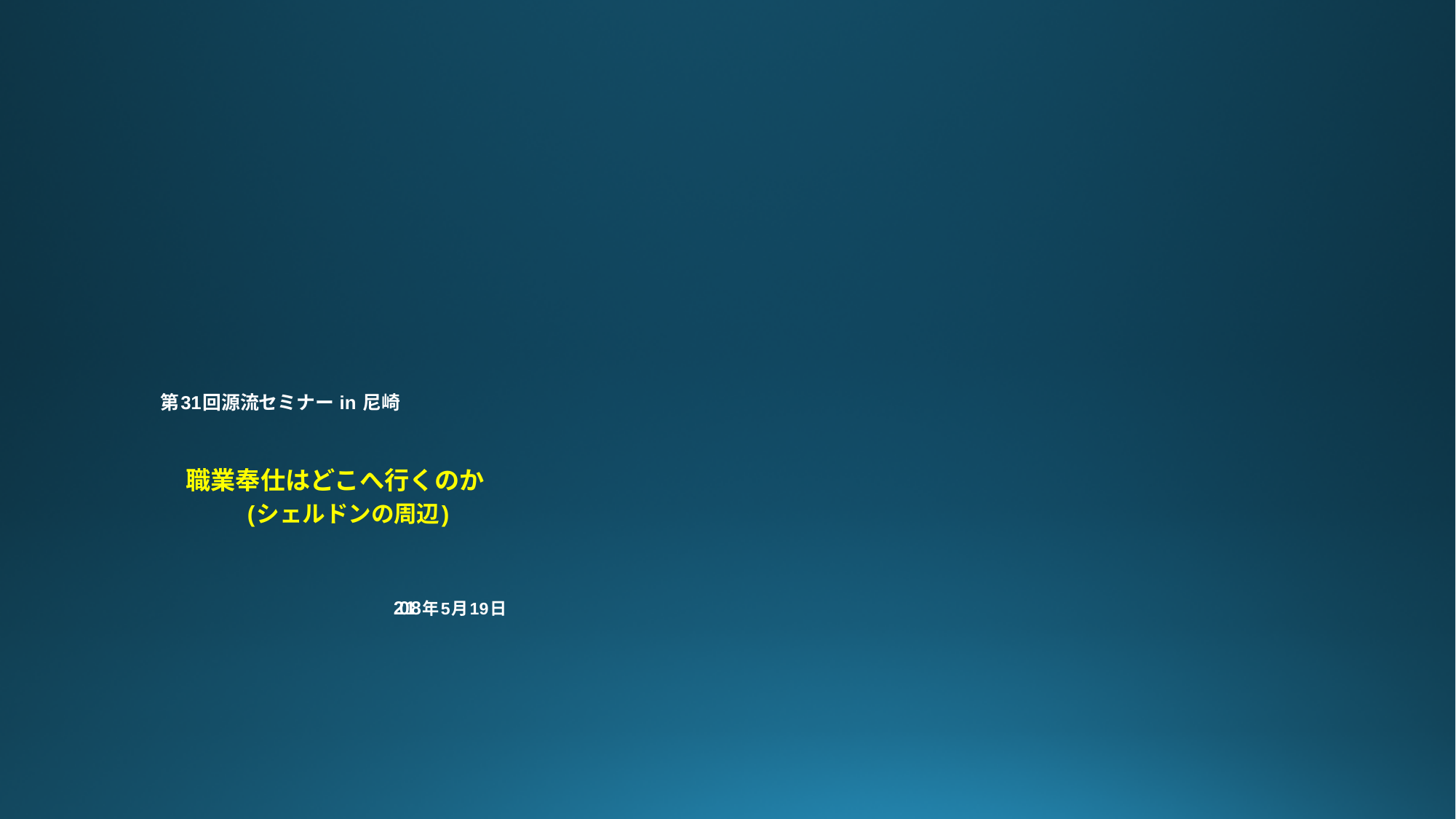

# 第31回源流セミナー in 尼崎 　職業奉仕はどこへ行くのか 　　　(シェルドンの周辺) 　　　 　　　　　　　　　　　　　　　　　 　　　　　　　　　　　　　　　　2018年5月19日